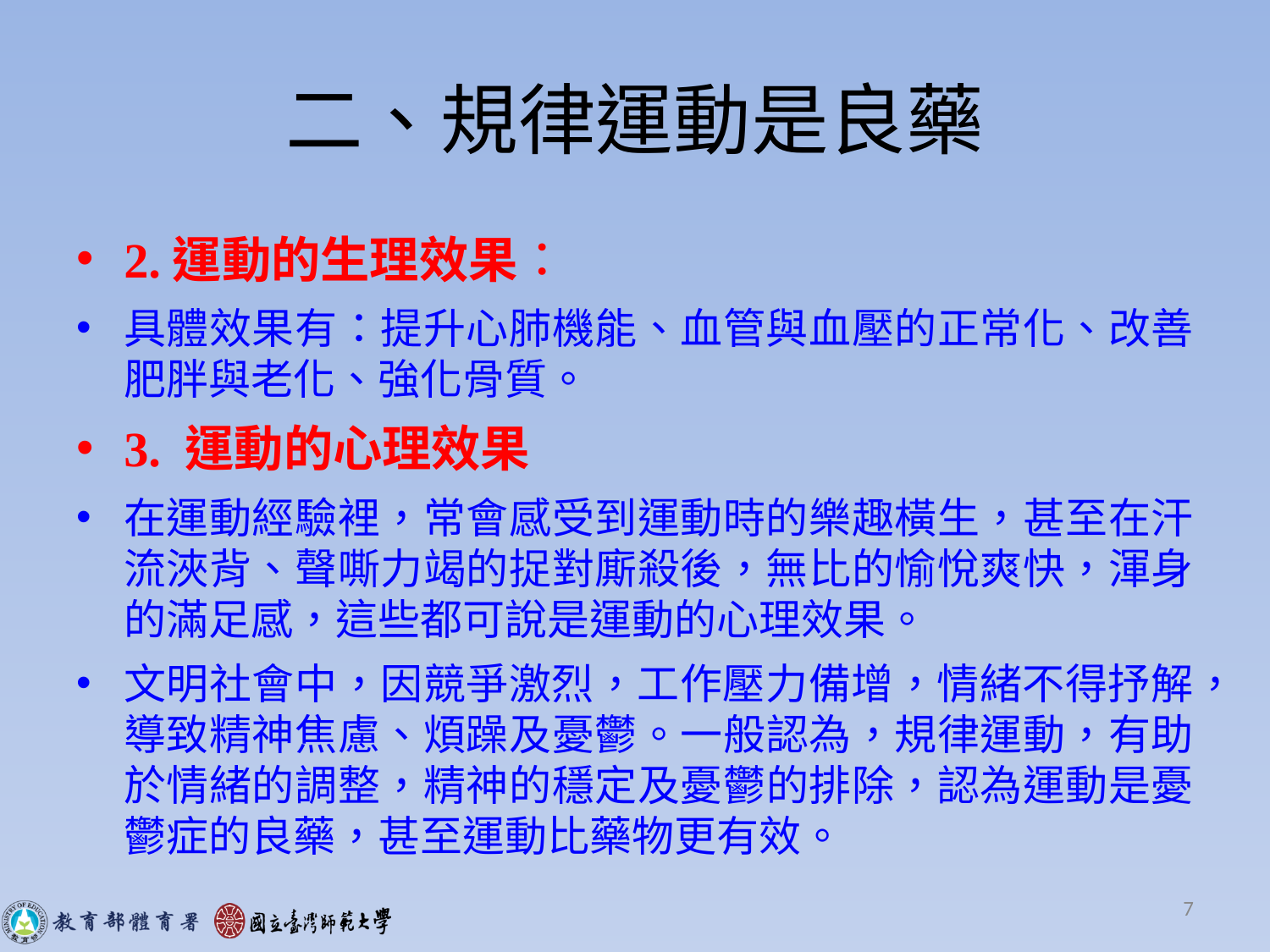

# 二、規律運動是良藥
2.運動的生理效果：
具體效果有：提升心肺機能、血管與血壓的正常化、改善肥胖與老化、強化骨質。
3. 運動的心理效果
在運動經驗裡，常會感受到運動時的樂趣橫生，甚至在汗流浹背、聲嘶力竭的捉對廝殺後，無比的愉悅爽快，渾身的滿足感，這些都可說是運動的心理效果。
文明社會中，因競爭激烈，工作壓力備增，情緒不得抒解，導致精神焦慮、煩躁及憂鬱。一般認為，規律運動，有助於情緒的調整，精神的穩定及憂鬱的排除，認為運動是憂鬱症的良藥，甚至運動比藥物更有效。

7